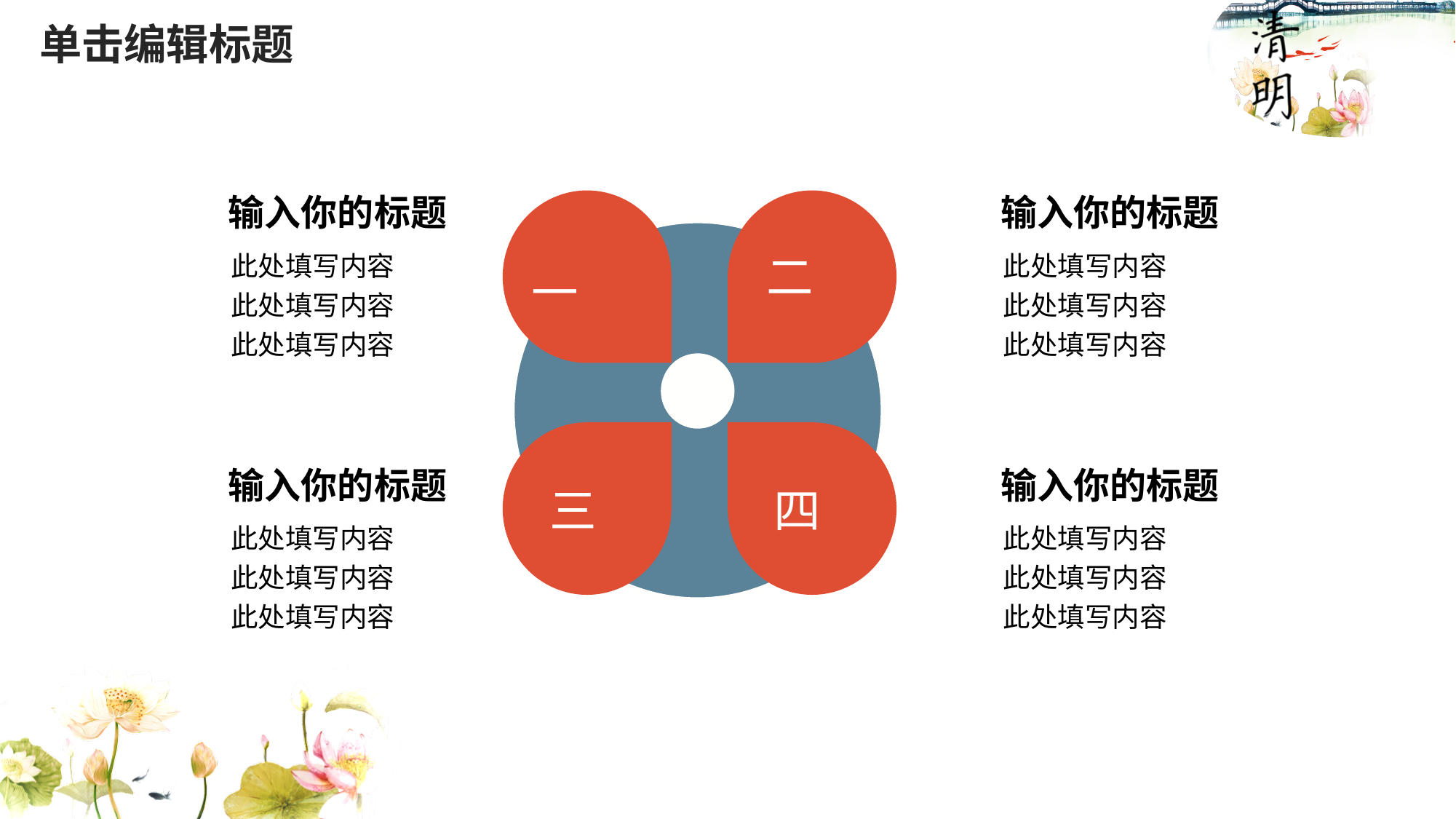

输入你的标题

输入你的标题

此处填写内容
此处填写内容
此处填写内容
此处填写内容
此处填写内容
此处填写内容
二
一

输入你的标题

输入你的标题

三
四
此处填写内容
此处填写内容
此处填写内容
此处填写内容
此处填写内容
此处填写内容